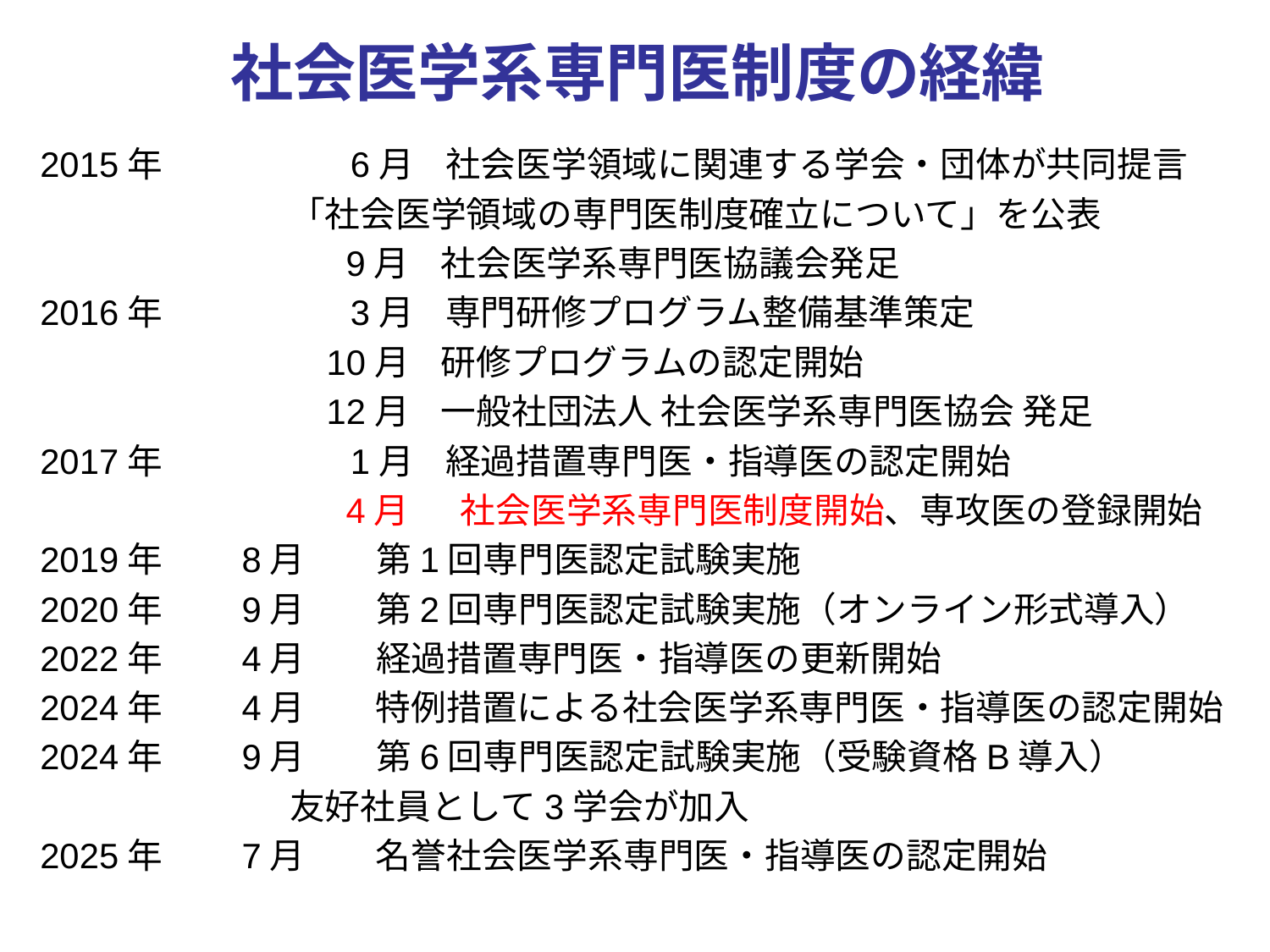

# 社会医学系専門医制度の経緯
2015年	  6月    社会医学領域に関連する学会・団体が共同提言
「社会医学領域の専門医制度確立について」を公表
	  9月    社会医学系専門医協議会発足
2016年	  3月    専門研修プログラム整備基準策定
	10月    研修プログラムの認定開始
	12月    一般社団法人 社会医学系専門医協会 発足
2017年	  1月    経過措置専門医・指導医の認定開始
	  4月　  社会医学系専門医制度開始、専攻医の登録開始
2019年　　8月　　第1回専門医認定試験実施
2020年　　9月　　第2回専門医認定試験実施（オンライン形式導入）
2022年　　4月　　経過措置専門医・指導医の更新開始
2024年　　4月　　特例措置による社会医学系専門医・指導医の認定開始
2024年　　9月　　第6回専門医認定試験実施（受験資格B導入）
友好社員として3学会が加入
2025年　　7月　　名誉社会医学系専門医・指導医の認定開始